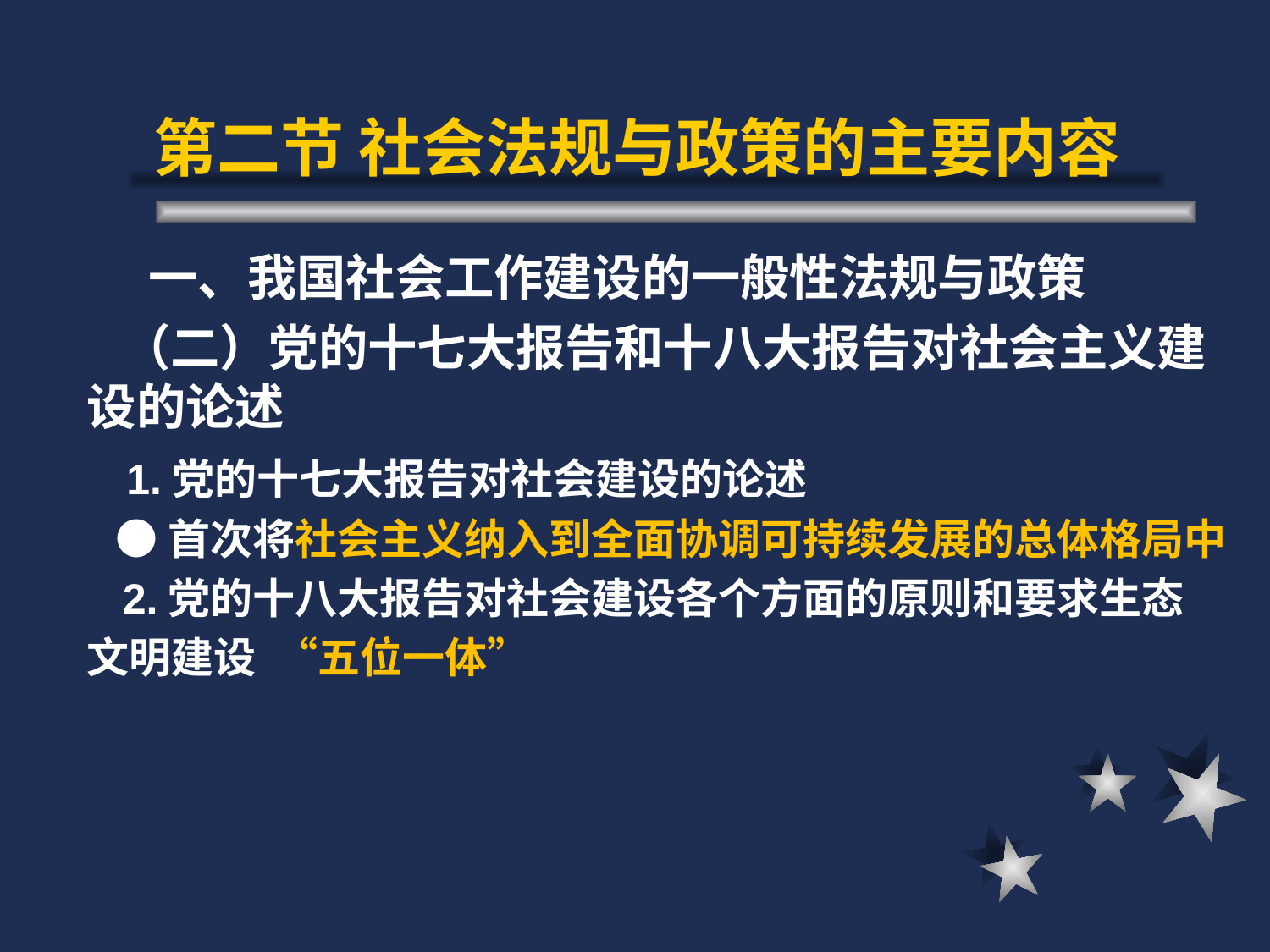

# 第二节 社会法规与政策的主要内容
    一、我国社会工作建设的一般性法规与政策
  （二）党的十七大报告和十八大报告对社会主义建设的论述
   1.党的十七大报告对社会建设的论述
   ●首次将社会主义纳入到全面协调可持续发展的总体格局中
   2.党的十八大报告对社会建设各个方面的原则和要求生态
文明建设  “五位一体”
26